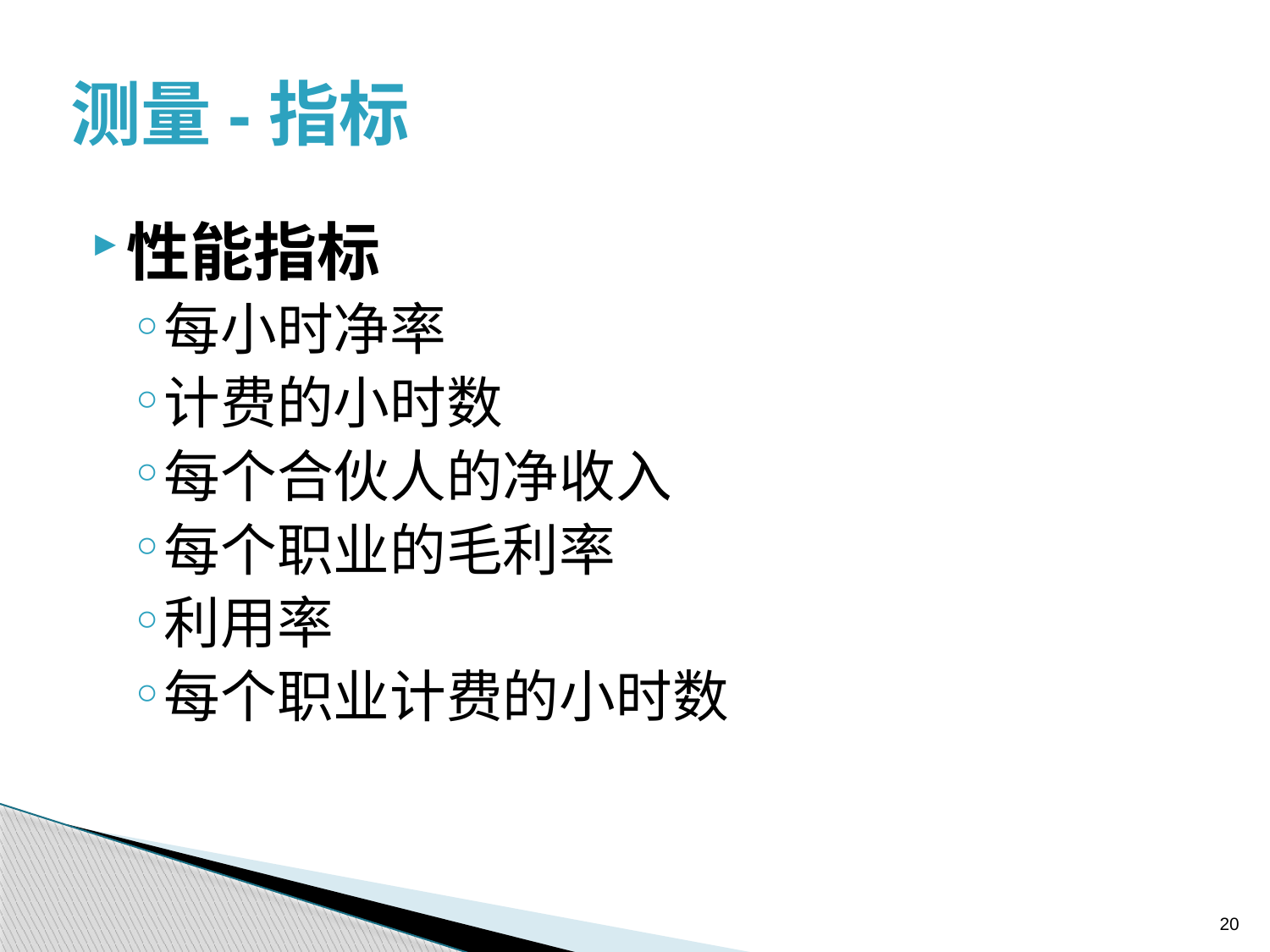

测量-指标
性能指标
每小时净率
计费的小时数
每个合伙人的净收入
每个职业的毛利率
利用率
每个职业计费的小时数
20